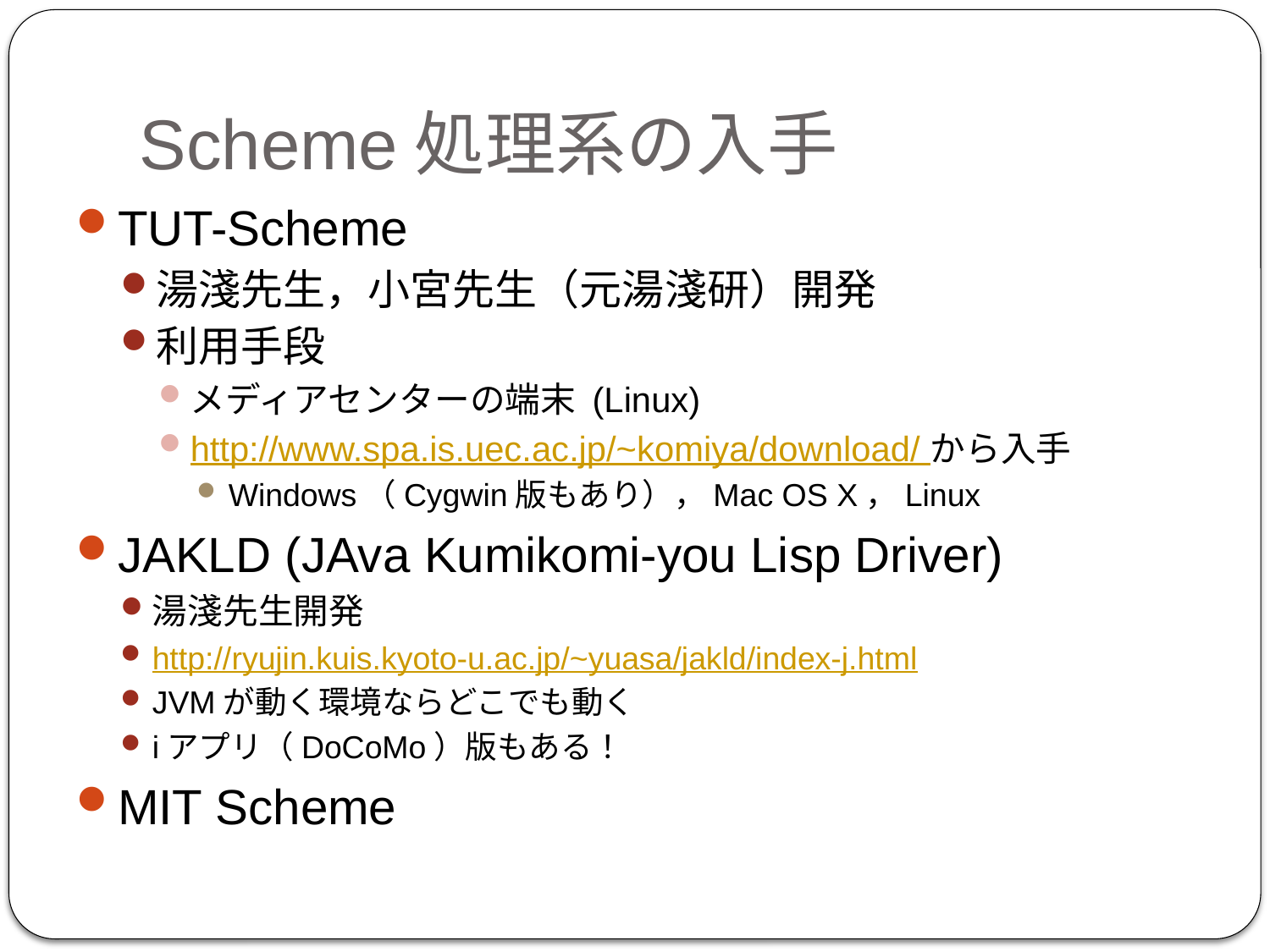

# Scheme処理系の入手
TUT-Scheme
湯淺先生，小宮先生（元湯淺研）開発
利用手段
メディアセンターの端末 (Linux)
http://www.spa.is.uec.ac.jp/~komiya/download/ から入手
Windows（Cygwin版もあり），Mac OS X，Linux
JAKLD (JAva Kumikomi-you Lisp Driver)
湯淺先生開発
http://ryujin.kuis.kyoto-u.ac.jp/~yuasa/jakld/index-j.html
JVMが動く環境ならどこでも動く
iアプリ（DoCoMo）版もある！
MIT Scheme